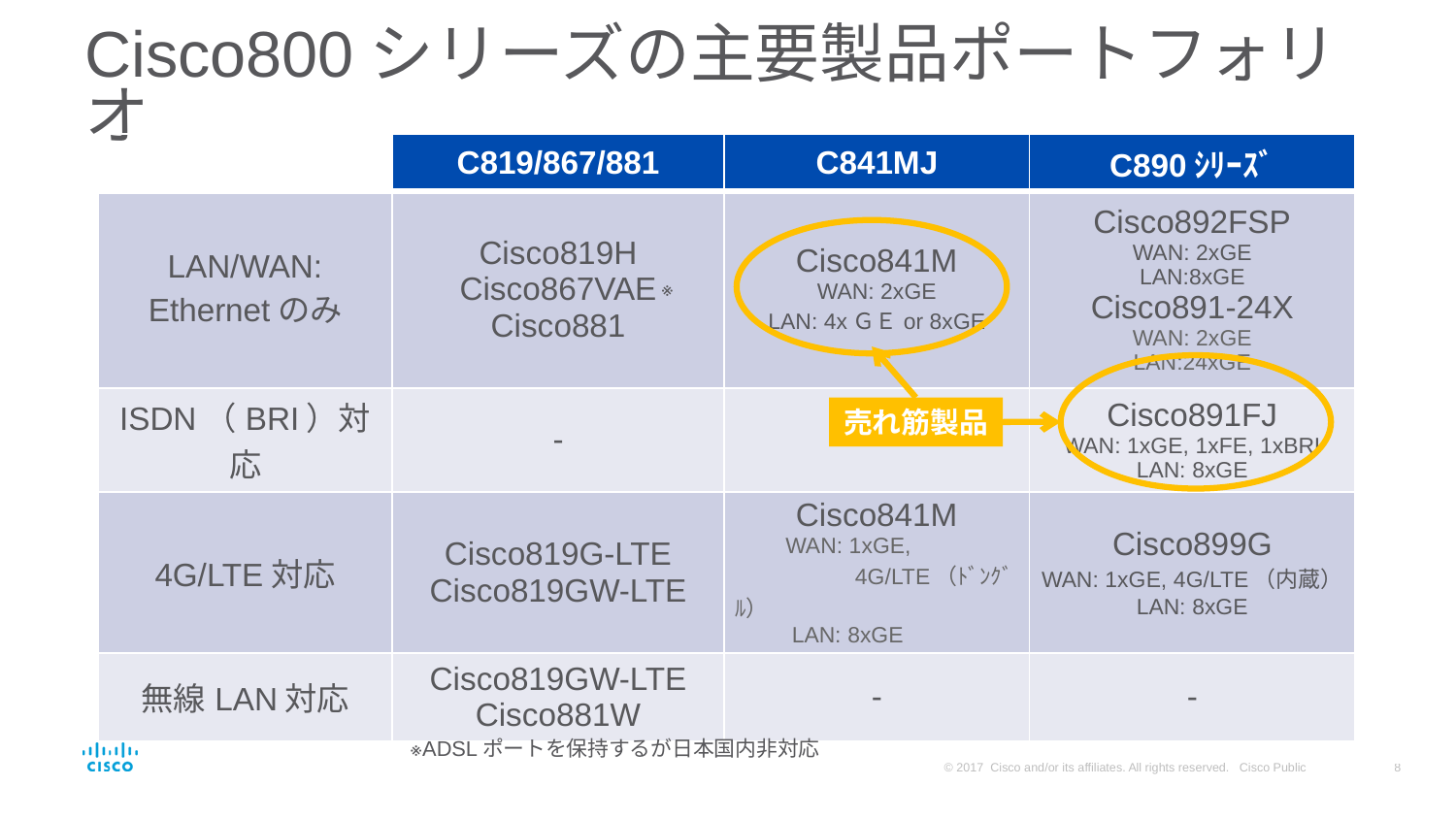

# Cisco800シリーズの主要製品ポートフォリオ
|  | C819/867/881 | C841MJ | C890ｼﾘｰｽﾞ |
| --- | --- | --- | --- |
| LAN/WAN: Ethernetのみ | Cisco819H Cisco867VAE Cisco881 | Cisco841M WAN: 2xGE LAN: 4xＧＥor 8xGE | Cisco892FSP WAN: 2xGE LAN:8xGE Cisco891-24X WAN: 2xGE LAN:24xGE |
| ISDN（BRI）対応 | - | - | Cisco891FJ WAN: 1xGE, 1xFE, 1xBRI LAN: 8xGE |
| 4G/LTE対応 | Cisco819G-LTE Cisco819GW-LTE | Cisco841M WAN: 1xGE, 4G/LTE（ﾄﾞﾝｸﾞﾙ） LAN: 8xGE | Cisco899G WAN: 1xGE, 4G/LTE（内蔵） LAN: 8xGE |
| 無線LAN対応 | Cisco819GW-LTE Cisco881W | - | - |

※

売れ筋製品
※ADSLポートを保持するが日本国内非対応